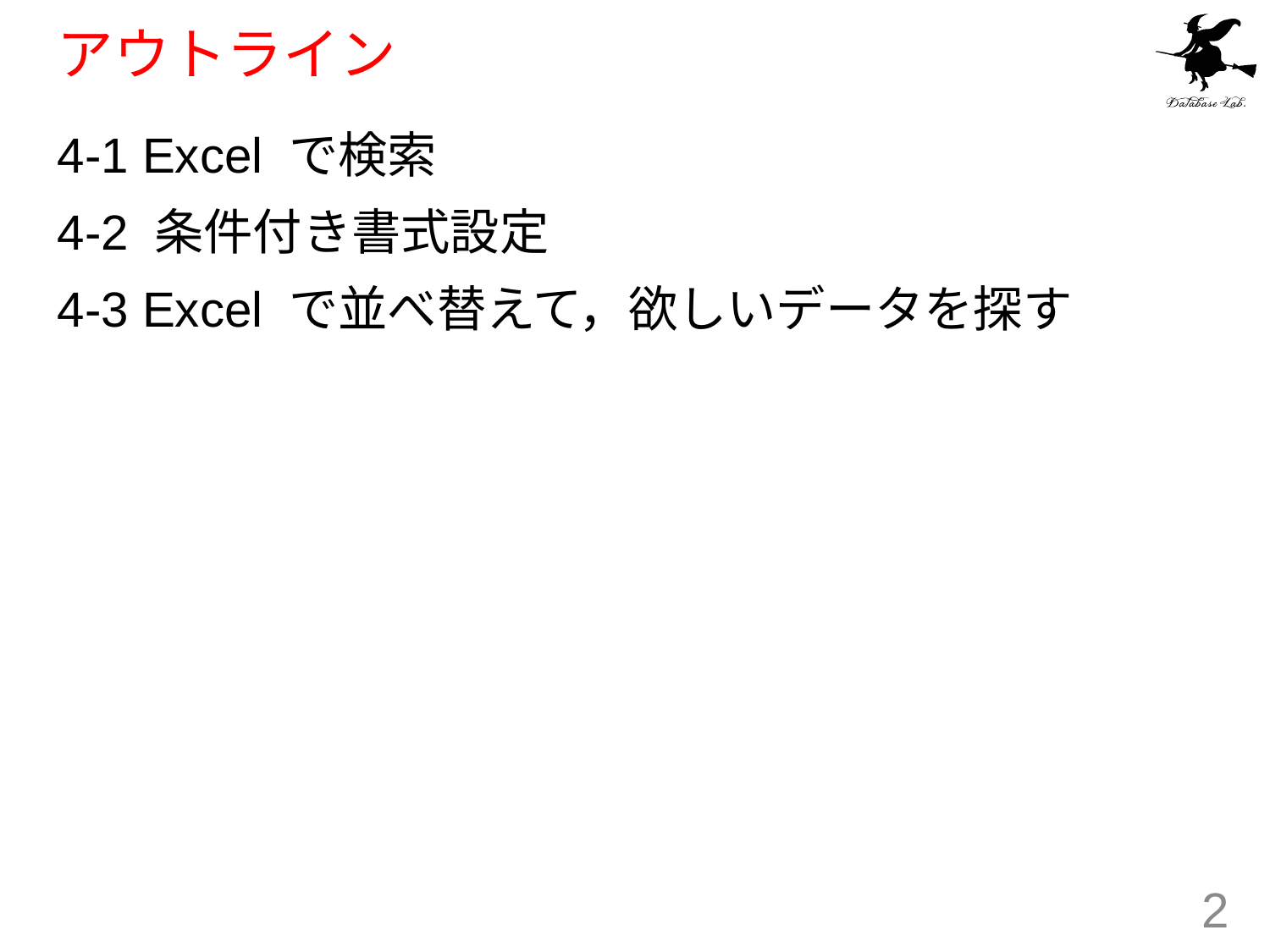

# アウトライン
4-1 Excel で検索
4-2 条件付き書式設定
4-3 Excel で並べ替えて，欲しいデータを探す
2